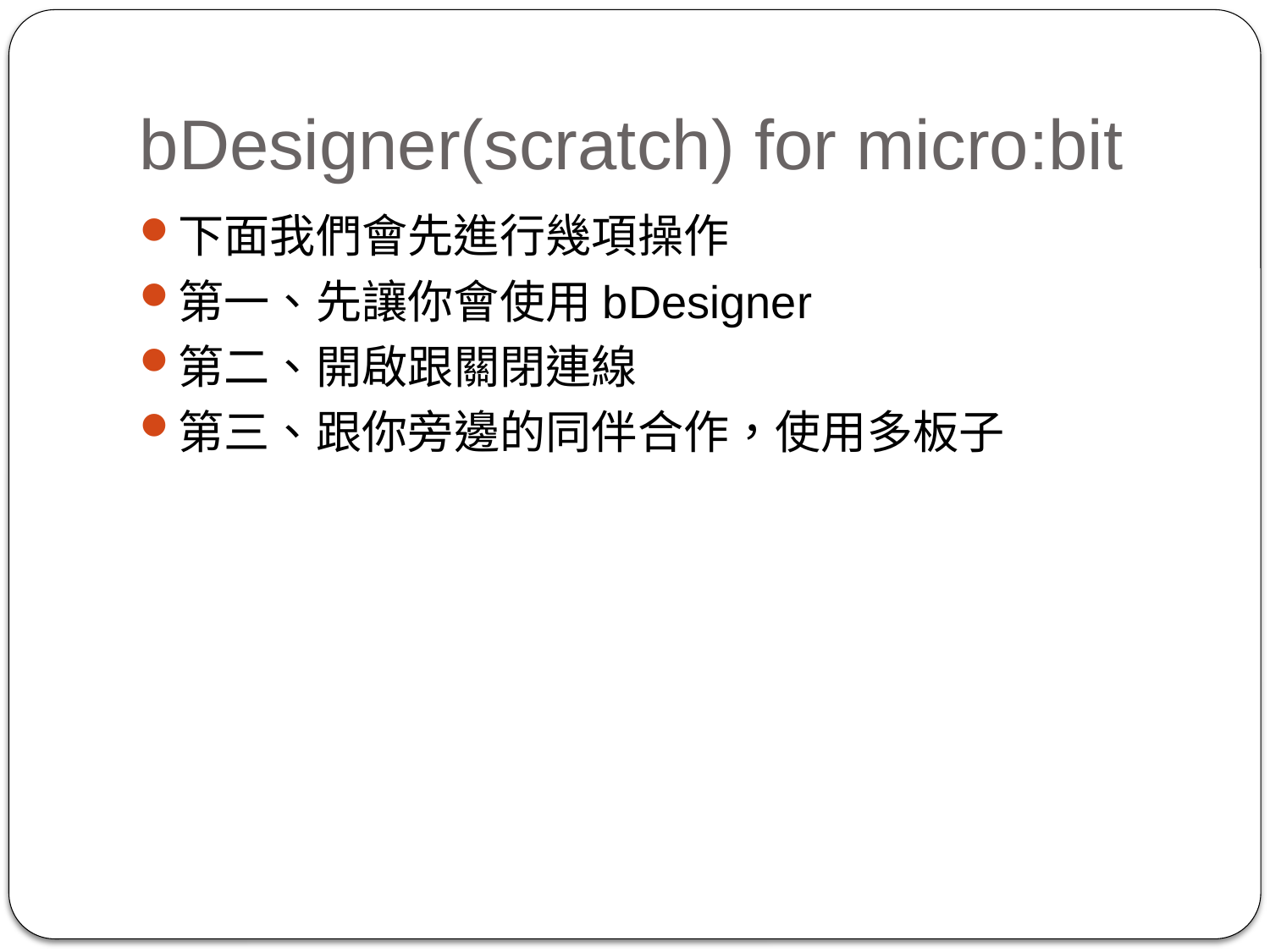

# bDesigner(scratch) for micro:bit
下面我們會先進行幾項操作
第一、先讓你會使用bDesigner
第二、開啟跟關閉連線
第三、跟你旁邊的同伴合作，使用多板子